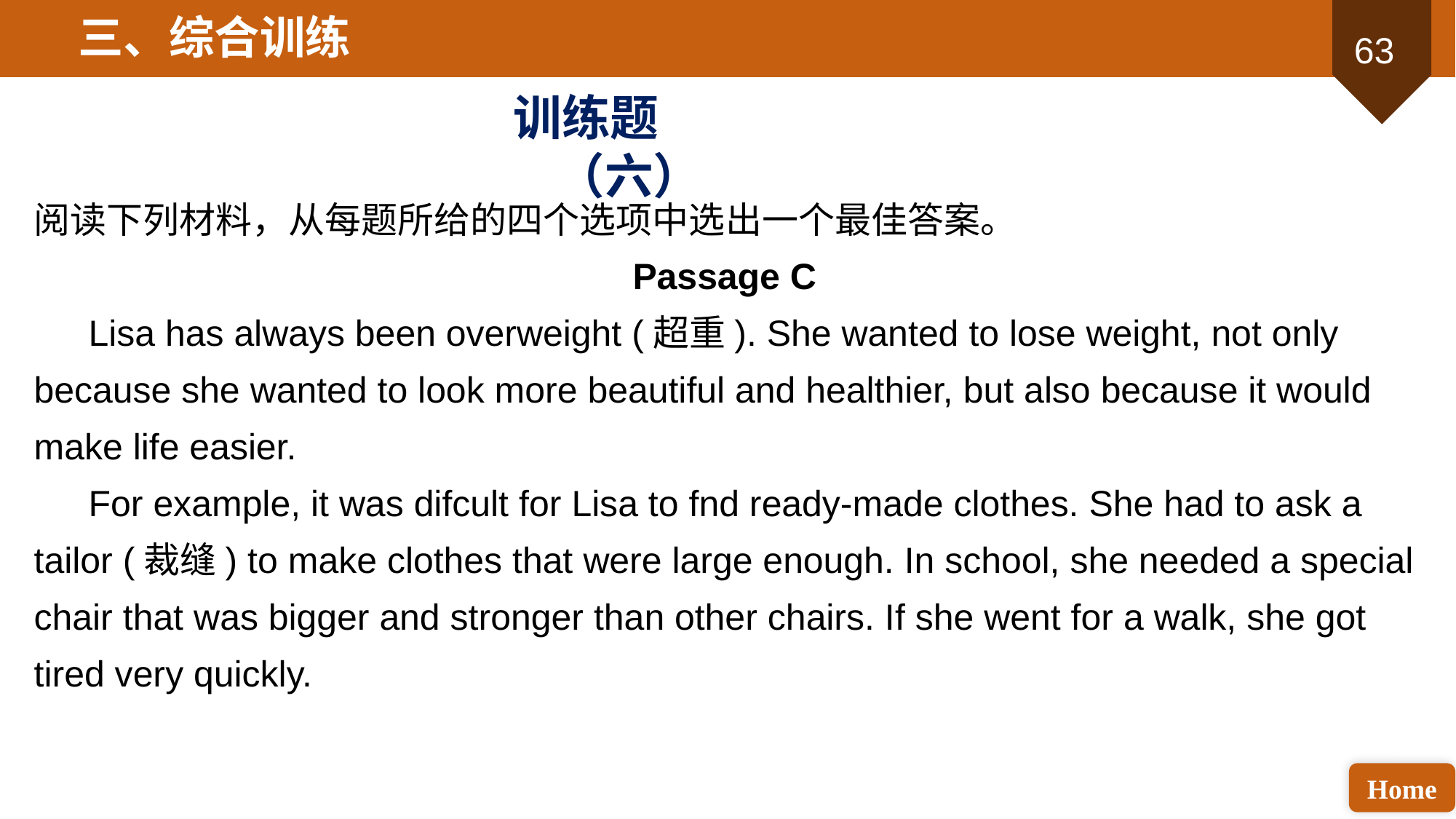

三、综合训练
训练题（六）
阅读下列材料，从每题所给的四个选项中选出一个最佳答案。
Passage C
Lisa has always been overweight (超重). She wanted to lose weight, not only because she wanted to look more beautiful and healthier, but also because it would make life easier.
For example, it was difcult for Lisa to fnd ready-made clothes. She had to ask a tailor (裁缝) to make clothes that were large enough. In school, she needed a special chair that was bigger and stronger than other chairs. If she went for a walk, she got tired very quickly.